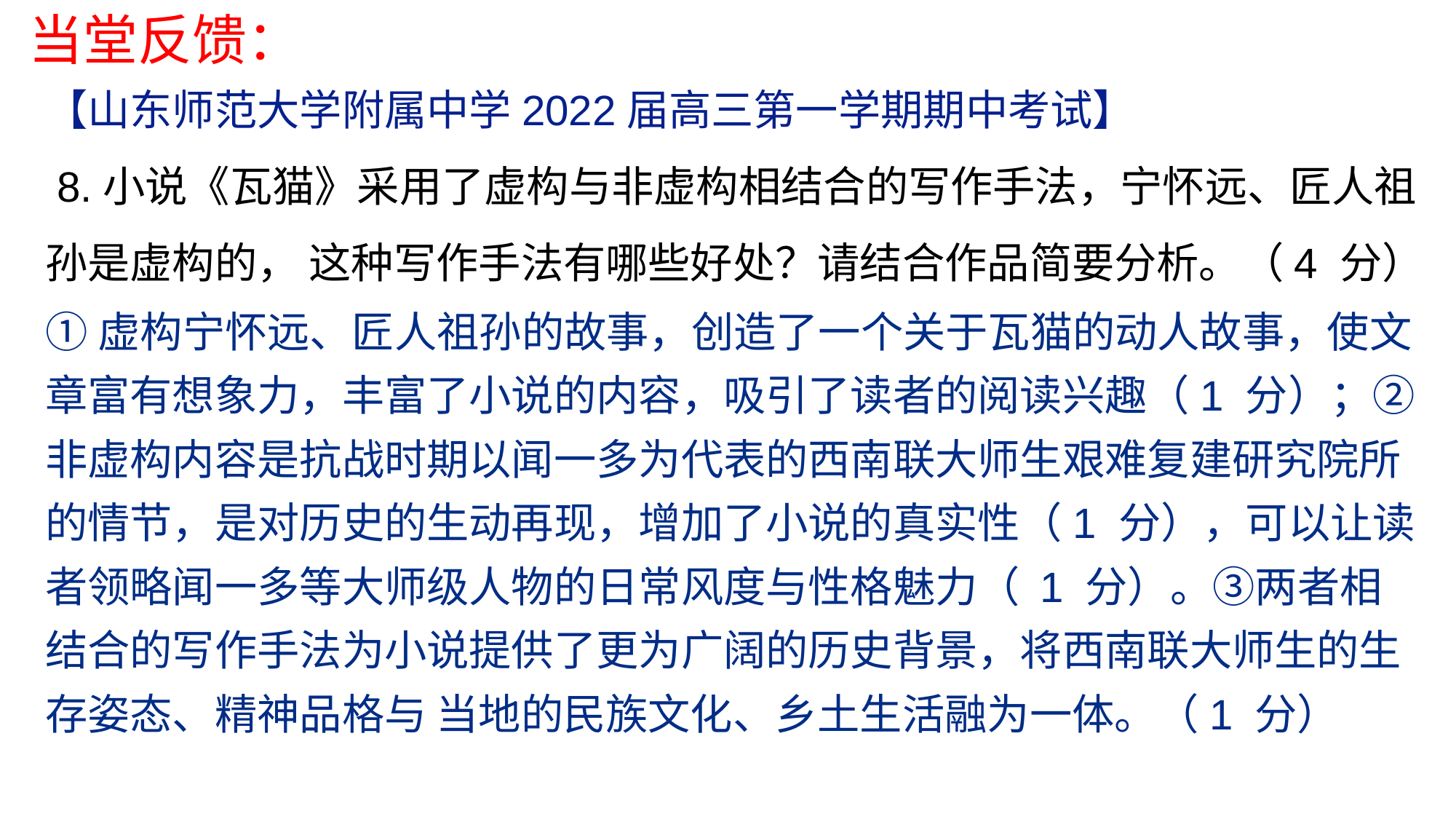

当堂反馈：
【山东师范大学附属中学2022届高三第一学期期中考试】
 8.小说《瓦猫》采用了虚构与非虚构相结合的写作手法，宁怀远、匠人祖孙是虚构的， 这种写作手法有哪些好处？请结合作品简要分析。（4 分）

①虚构宁怀远、匠人祖孙的故事，创造了一个关于瓦猫的动人故事，使文章富有想象力，丰富了小说的内容，吸引了读者的阅读兴趣（1 分）；②非虚构内容是抗战时期以闻一多为代表的西南联大师生艰难复建研究院所的情节，是对历史的生动再现，增加了小说的真实性（1 分），可以让读者领略闻一多等大师级人物的日常风度与性格魅力（ 1 分）。③两者相结合的写作手法为小说提供了更为广阔的历史背景，将西南联大师生的生存姿态、精神品格与 当地的民族文化、乡土生活融为一体。（1 分）